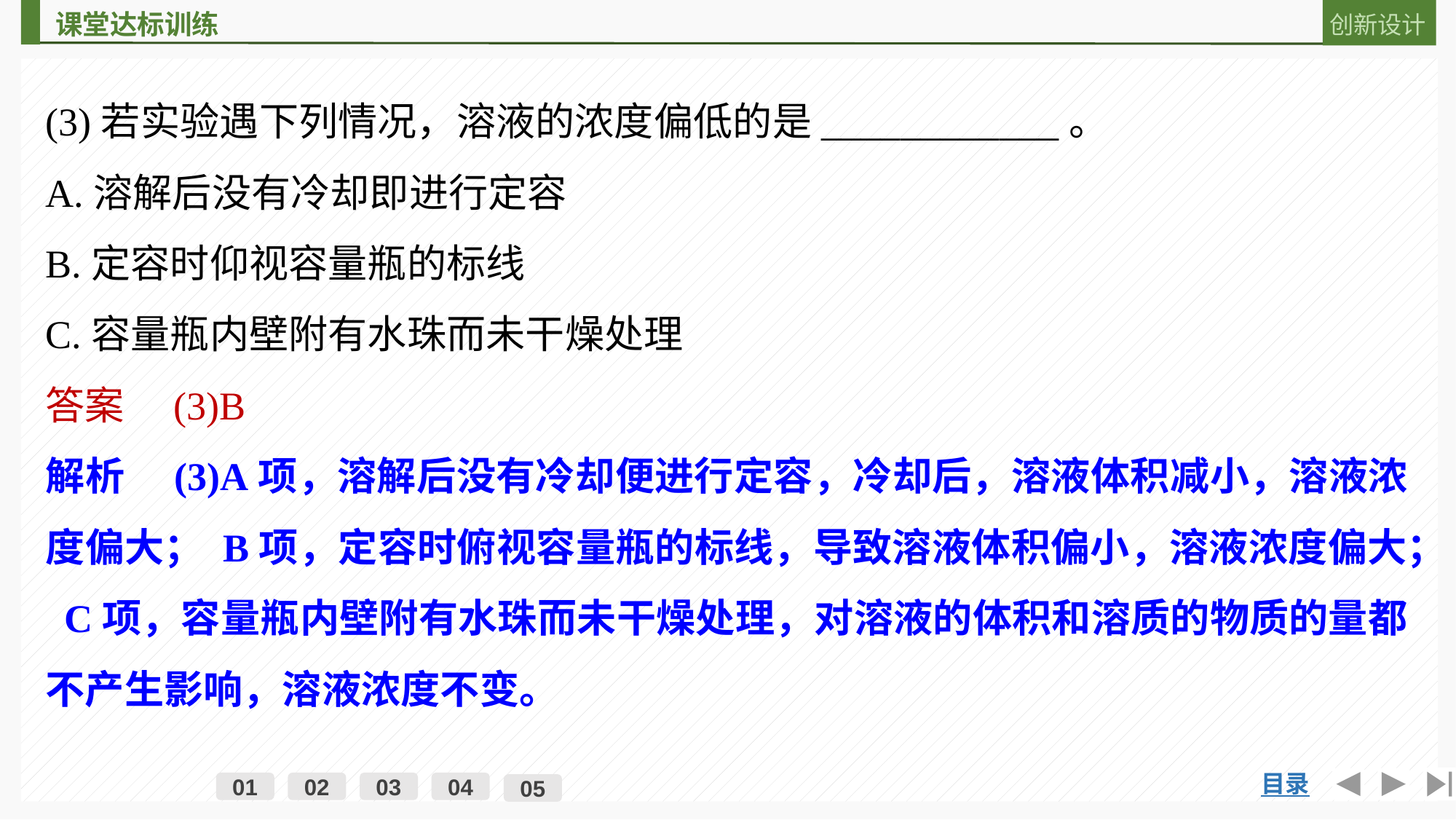

(3)若实验遇下列情况，溶液的浓度偏低的是____________。
A.溶解后没有冷却即进行定容
B.定容时仰视容量瓶的标线
C.容量瓶内壁附有水珠而未干燥处理
答案　(3)B
解析　(3)A项，溶解后没有冷却便进行定容，冷却后，溶液体积减小，溶液浓度偏大； B项，定容时俯视容量瓶的标线，导致溶液体积偏小，溶液浓度偏大； C项，容量瓶内壁附有水珠而未干燥处理，对溶液的体积和溶质的物质的量都不产生影响，溶液浓度不变。